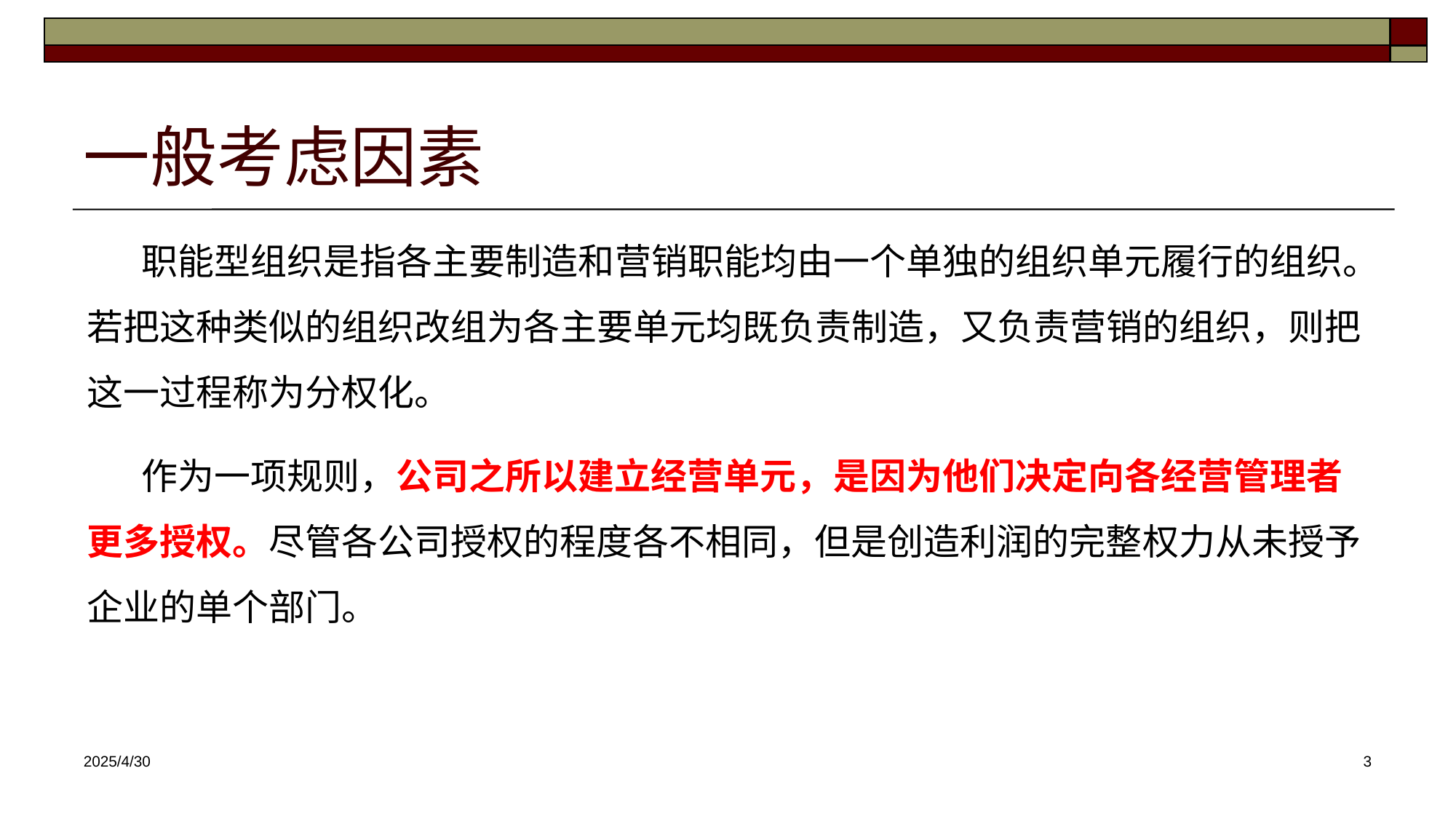

# 一般考虑因素
职能型组织是指各主要制造和营销职能均由一个单独的组织单元履行的组织。若把这种类似的组织改组为各主要单元均既负责制造，又负责营销的组织，则把这一过程称为分权化。
作为一项规则，公司之所以建立经营单元，是因为他们决定向各经营管理者更多授权。尽管各公司授权的程度各不相同，但是创造利润的完整权力从未授予企业的单个部门。

2025/4/30
3